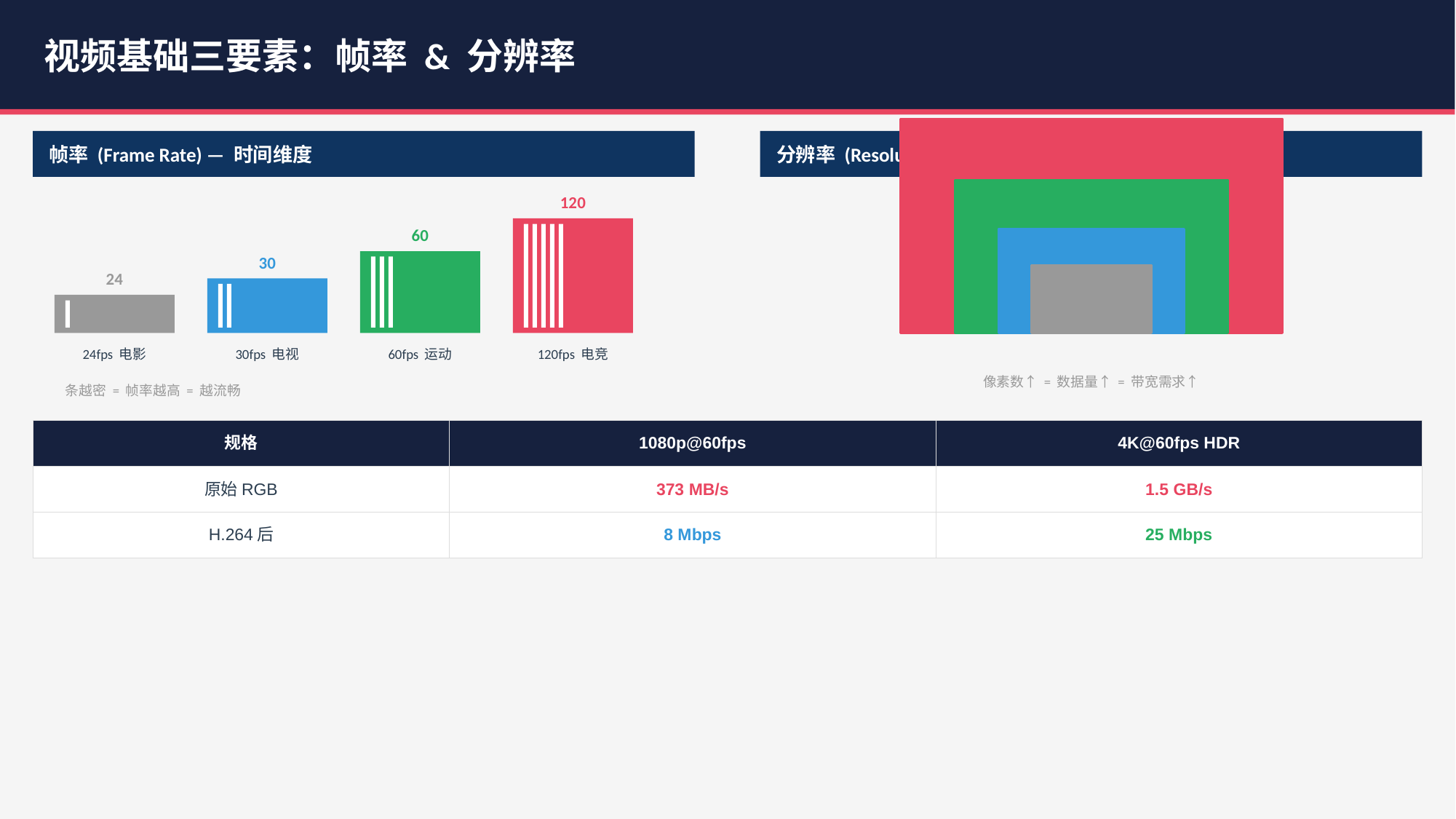

视频基础三要素：帧率 & 分辨率

8K
7680×4320

帧率 (Frame Rate) — 时间维度
分辨率 (Resolution) — 空间维度

4K
3840×2160
120

60

1080p
1920×1080
30

24

720p
1280×720

24fps 电影
30fps 电视
60fps 运动
120fps 电竞
像素数↑ = 数据量↑ = 带宽需求↑
条越密 = 帧率越高 = 越流畅
| 规格 | 1080p@60fps | 4K@60fps HDR |
| --- | --- | --- |
| 原始RGB | 373 MB/s | 1.5 GB/s |
| H.264后 | 8 Mbps | 25 Mbps |